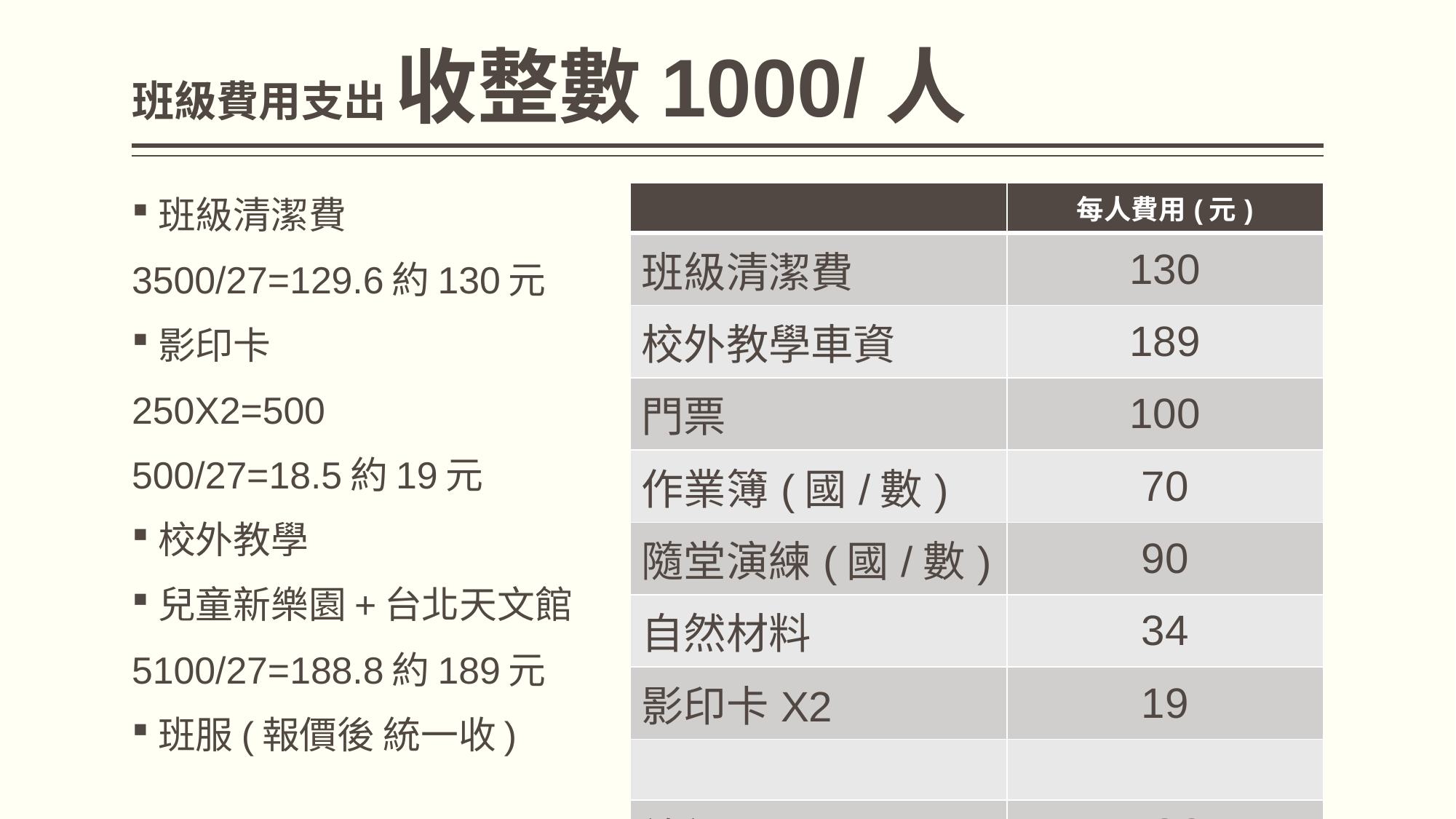

# 班級費用支出 收整數1000/人
|  | 每人費用(元) |
| --- | --- |
| 班級清潔費 | 130 |
| 校外教學車資 | 189 |
| 門票 | 100 |
| 作業簿(國/數) | 70 |
| 隨堂演練(國/數) | 90 |
| 自然材料 | 34 |
| 影印卡X2 | 19 |
|  |  |
| 總計 | 532 |
班級清潔費
3500/27=129.6約130元
影印卡
250X2=500
500/27=18.5約19元
校外教學
兒童新樂園+台北天文館
5100/27=188.8約189元
班服(報價後 統一收)